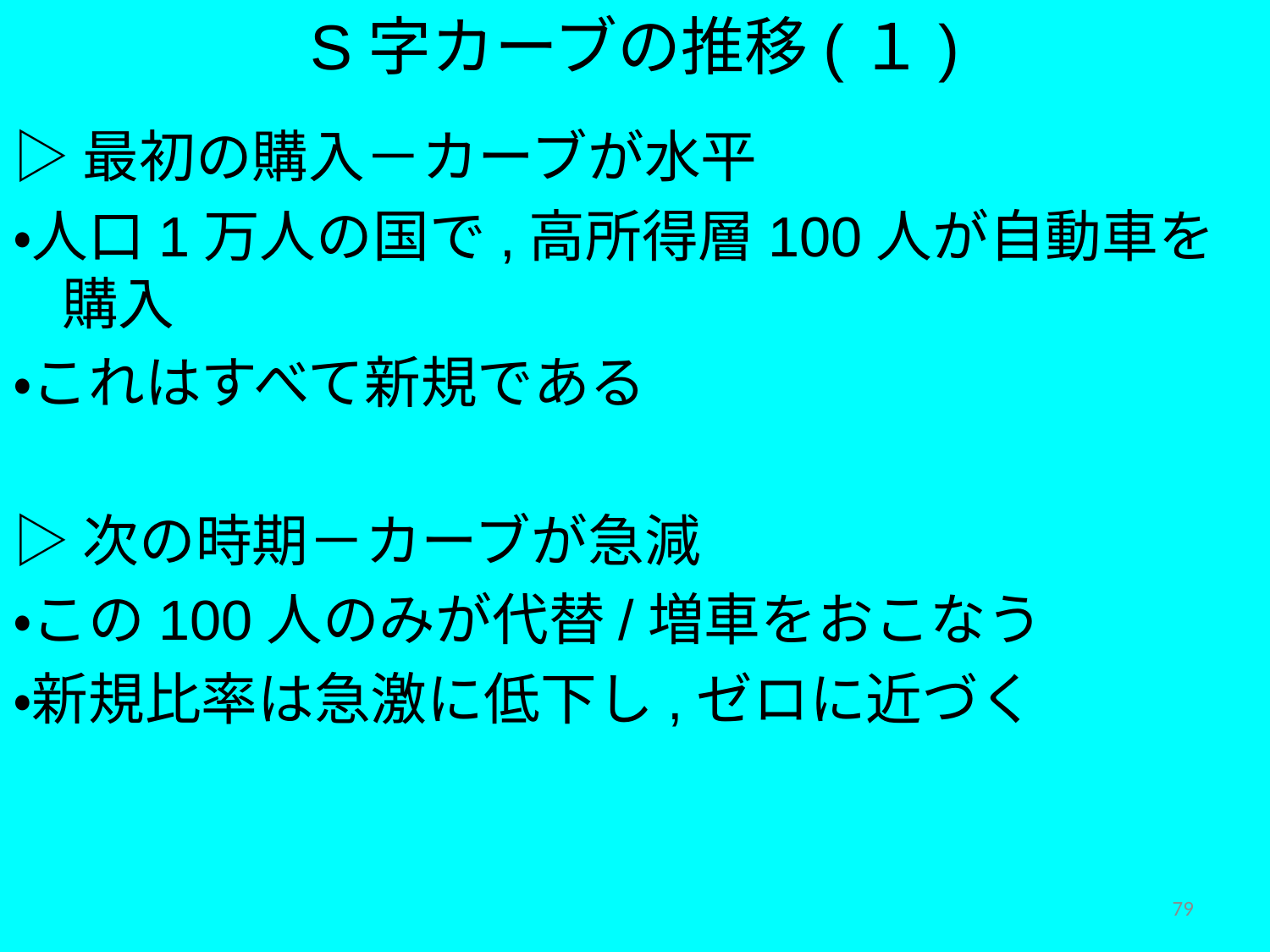

S字カーブの推移(１)

▷最初の購入－カーブが水平
・人口1万人の国で,高所得層100人が自動車を購入
・これはすべて新規である

▷次の時期－カーブが急減
・この100人のみが代替/増車をおこなう
・新規比率は急激に低下し,ゼロに近づく

79